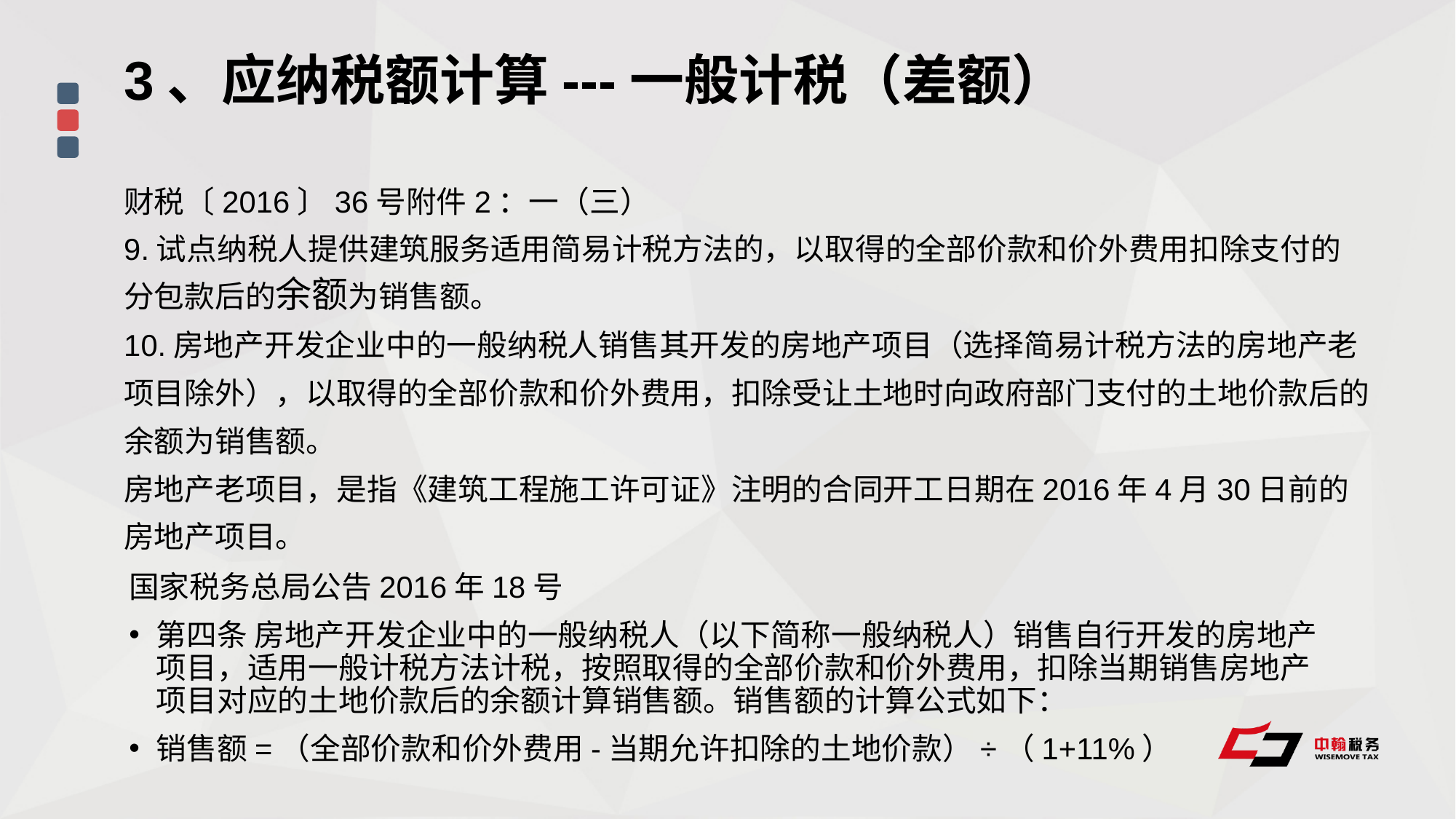

3、应纳税额计算---一般计税（差额）
财税〔2016〕36号附件2：一（三）
9.试点纳税人提供建筑服务适用简易计税方法的，以取得的全部价款和价外费用扣除支付的分包款后的余额为销售额。
10.房地产开发企业中的一般纳税人销售其开发的房地产项目（选择简易计税方法的房地产老项目除外），以取得的全部价款和价外费用，扣除受让土地时向政府部门支付的土地价款后的余额为销售额。
房地产老项目，是指《建筑工程施工许可证》注明的合同开工日期在2016年4月30日前的房地产项目。
国家税务总局公告2016年18号
第四条 房地产开发企业中的一般纳税人（以下简称一般纳税人）销售自行开发的房地产项目，适用一般计税方法计税，按照取得的全部价款和价外费用，扣除当期销售房地产项目对应的土地价款后的余额计算销售额。销售额的计算公式如下：
销售额=（全部价款和价外费用-当期允许扣除的土地价款）÷（1+11%）